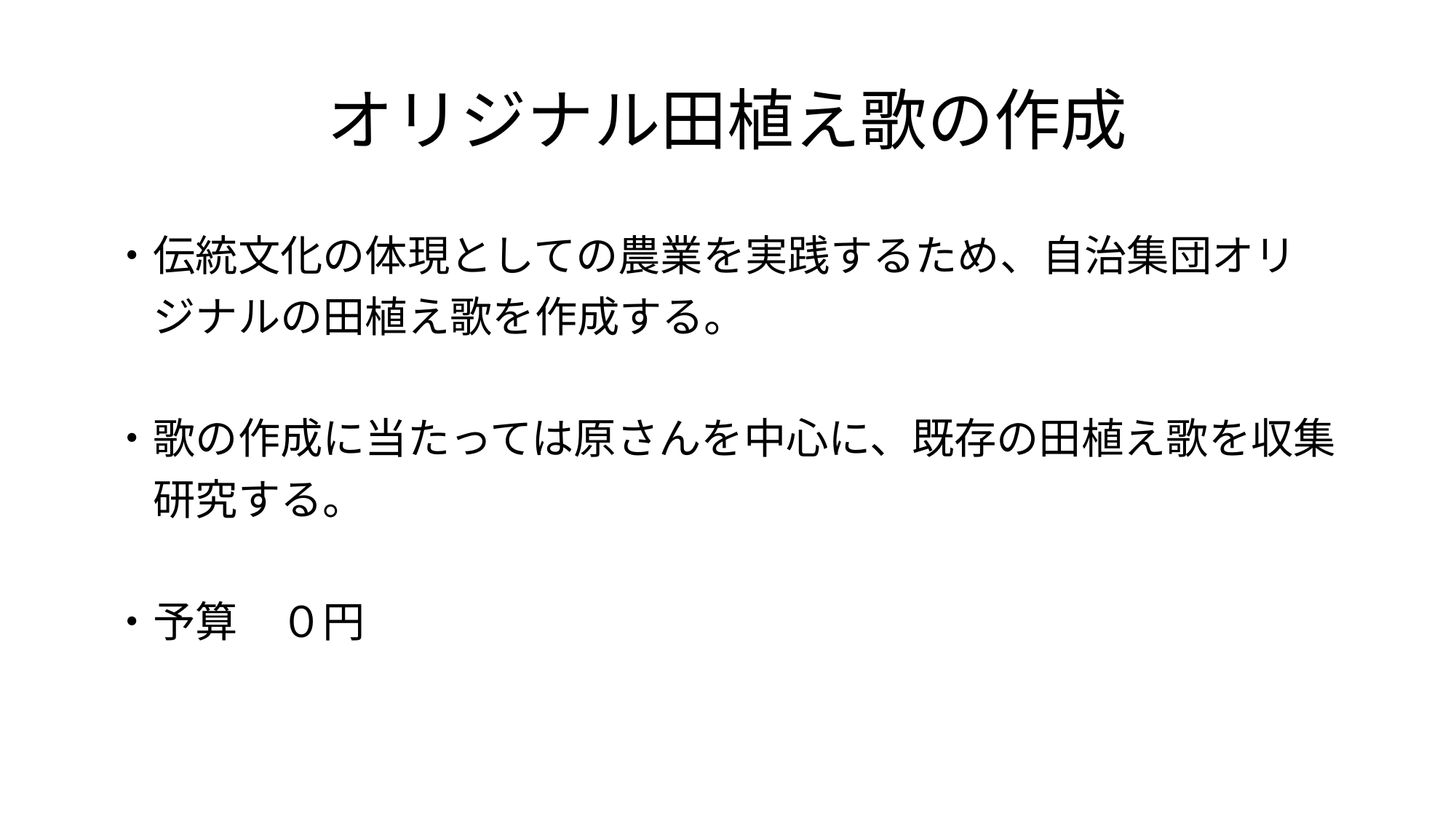

# オリジナル田植え歌の作成

・伝統文化の体現としての農業を実践するため、自治集団オリ
　ジナルの田植え歌を作成する。

・歌の作成に当たっては原さんを中心に、既存の田植え歌を収集
　研究する。

・予算　０円